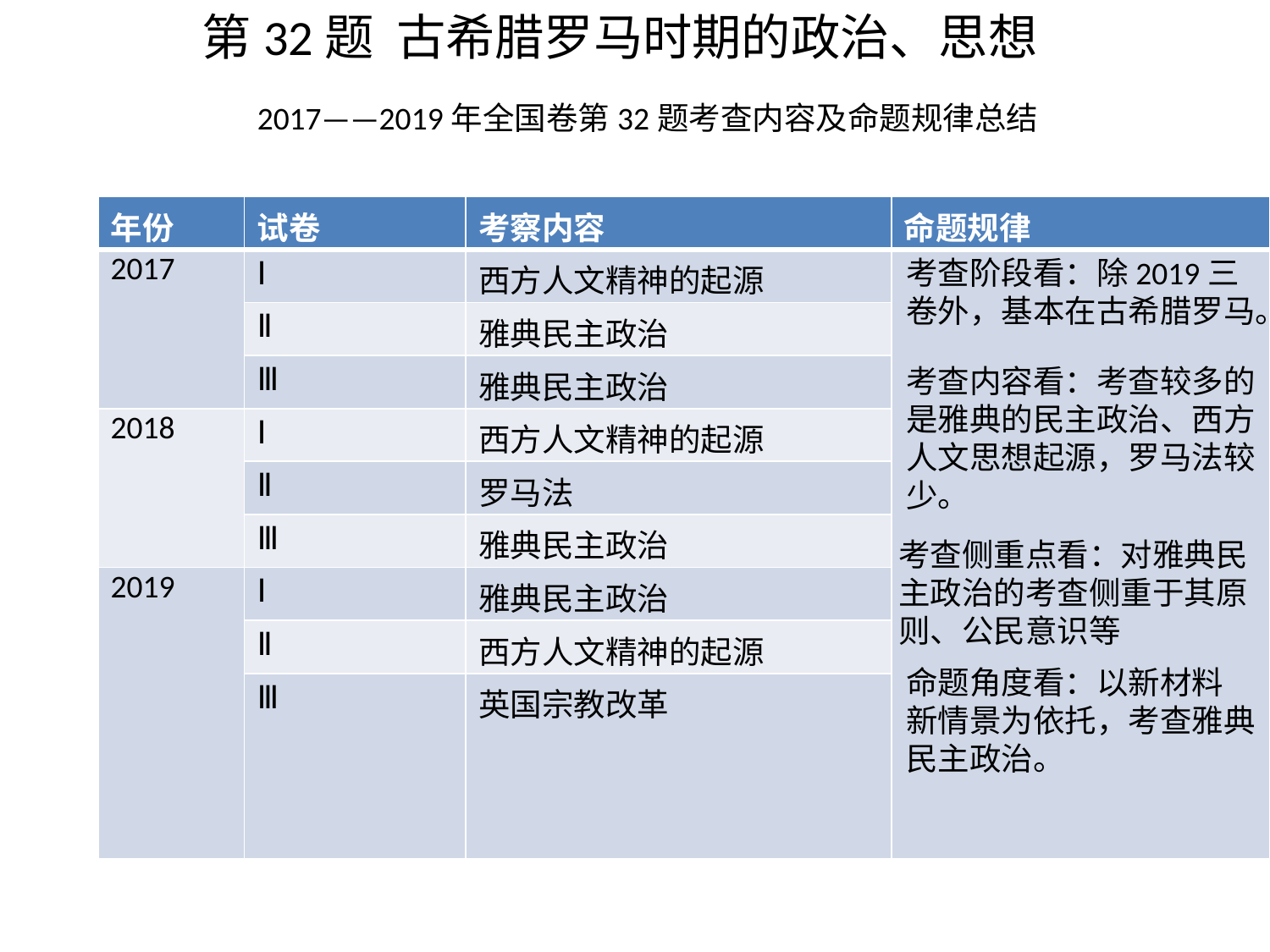

第32题  古希腊罗马时期的政治、思想
2017——2019年全国卷第32题考查内容及命题规律总结
| 年份 | 试卷 | 考察内容 | 命题规律 |
| --- | --- | --- | --- |
| 2017 | Ⅰ | 西方人文精神的起源 |  |
|  | Ⅱ | 雅典民主政治 |  |
|  | Ⅲ | 雅典民主政治 |  |
| 2018 | Ⅰ | 西方人文精神的起源 |  |
|  | Ⅱ | 罗马法 |  |
|  | Ⅲ | 雅典民主政治 |  |
| 2019 | Ⅰ | 雅典民主政治 |  |
|  | Ⅱ | 西方人文精神的起源 |  |
|  | Ⅲ | 英国宗教改革 |  |
考查阶段看：除2019三卷外，基本在古希腊罗马。
考查内容看：考查较多的是雅典的民主政治、西方人文思想起源，罗马法较少。
考查侧重点看：对雅典民主政治的考查侧重于其原则、公民意识等
命题角度看：以新材料
新情景为依托，考查雅典民主政治。